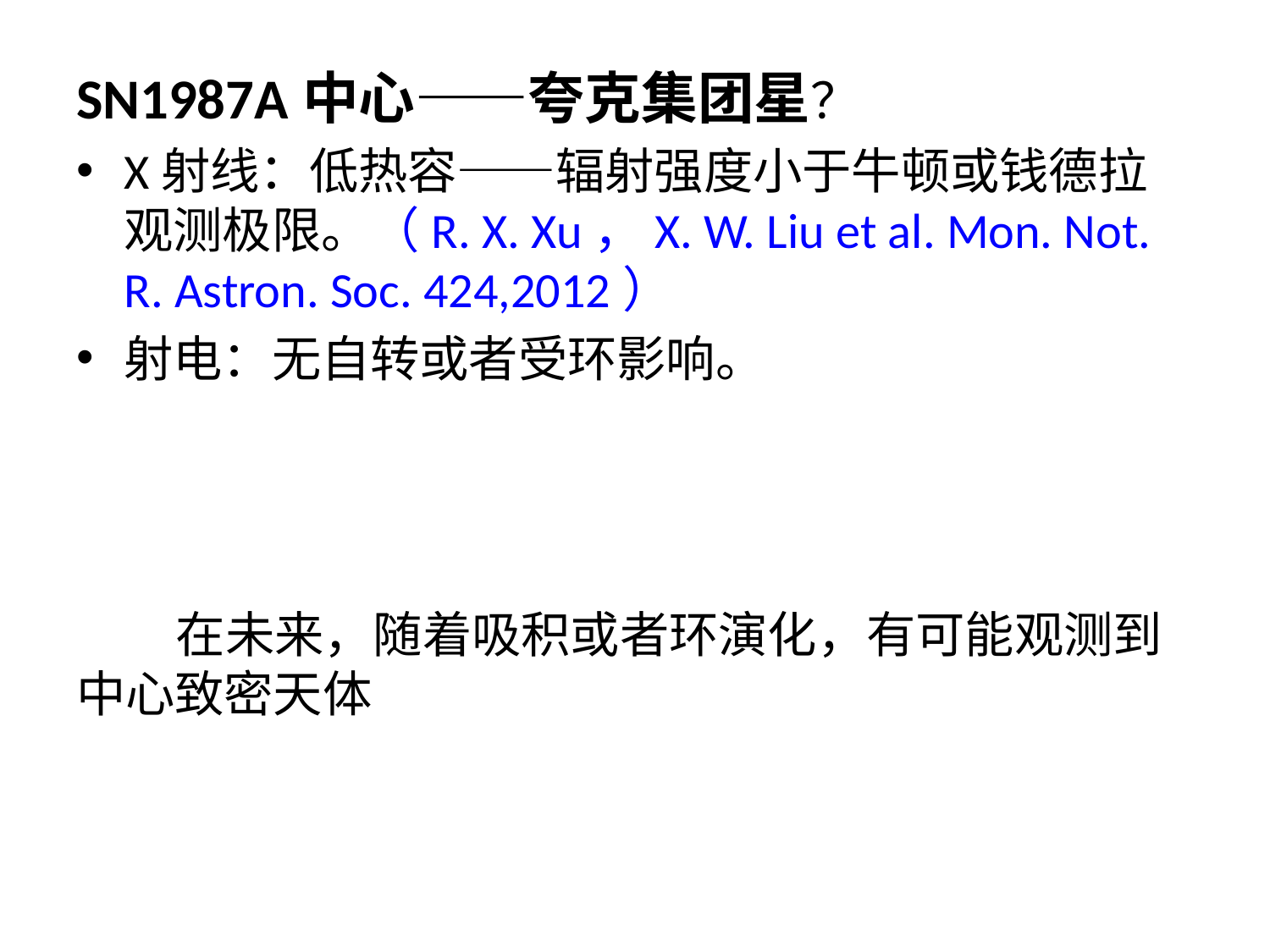

SN1987A中心——夸克集团星？
X射线：低热容——辐射强度小于牛顿或钱德拉观测极限。（R. X. Xu，X. W. Liu et al. Mon. Not. R. Astron. Soc. 424,2012）
射电：无自转或者受环影响。

        在未来，随着吸积或者环演化，有可能观测到中心致密天体